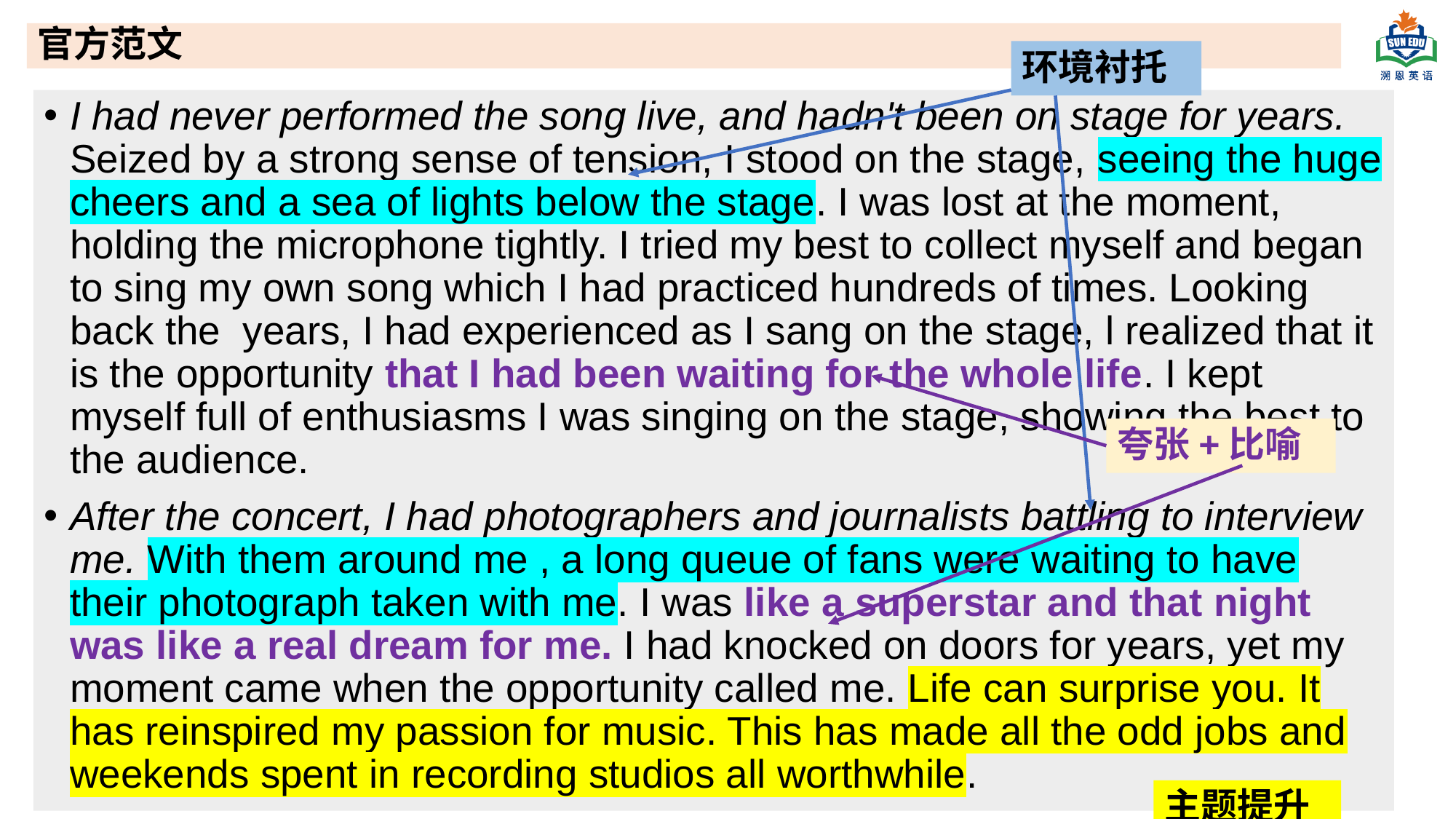

# 官方范文
环境衬托
I had never performed the song live, and hadn't been on stage for years. Seized by a strong sense of tension, I stood on the stage, seeing the huge cheers and a sea of lights below the stage. I was lost at the moment, holding the microphone tightly. I tried my best to collect myself and began to sing my own song which I had practiced hundreds of times. Looking back the  years, I had experienced as I sang on the stage, l realized that it is the opportunity that I had been waiting for the whole life. I kept myself full of enthusiasms I was singing on the stage, showing the best to the audience.
After the concert, I had photographers and journalists battling to interview me. With them around me , a long queue of fans were waiting to have their photograph taken with me. I was like a superstar and that night was like a real dream for me. I had knocked on doors for years, yet my moment came when the opportunity called me. Life can surprise you. It has reinspired my passion for music. This has made all the odd jobs and weekends spent in recording studios all worthwhile.
夸张+比喻
主题提升